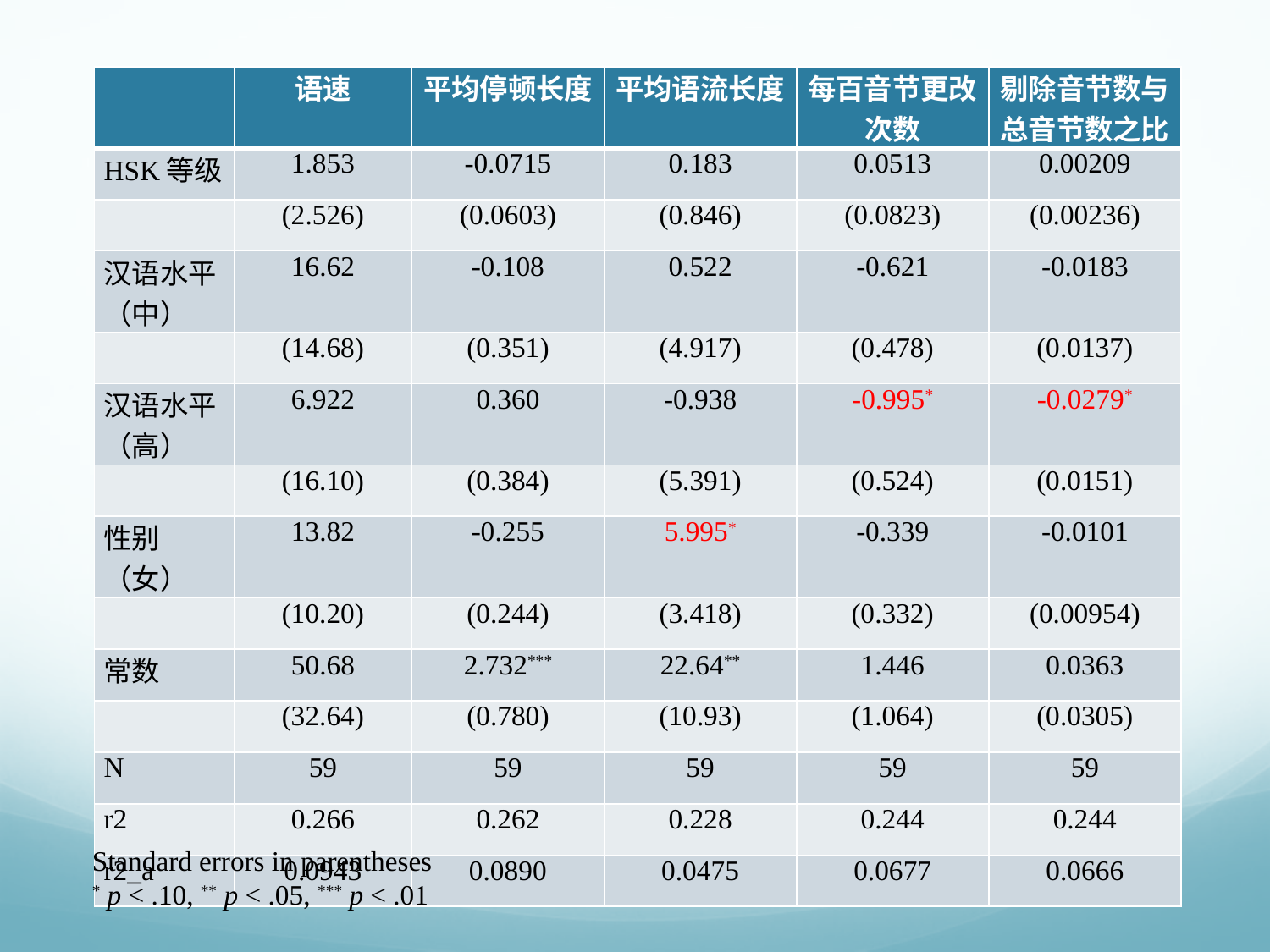

|  | 语速 | 平均停顿长度 | 平均语流长度 | 每百音节更改次数 | 剔除音节数与总音节数之比 |
| --- | --- | --- | --- | --- | --- |
| HSK等级 | 1.853 | -0.0715 | 0.183 | 0.0513 | 0.00209 |
|  | (2.526) | (0.0603) | (0.846) | (0.0823) | (0.00236) |
| 汉语水平（中） | 16.62 | -0.108 | 0.522 | -0.621 | -0.0183 |
|  | (14.68) | (0.351) | (4.917) | (0.478) | (0.0137) |
| 汉语水平 （高） | 6.922 | 0.360 | -0.938 | -0.995\* | -0.0279\* |
|  | (16.10) | (0.384) | (5.391) | (0.524) | (0.0151) |
| 性别（女） | 13.82 | -0.255 | 5.995\* | -0.339 | -0.0101 |
|  | (10.20) | (0.244) | (3.418) | (0.332) | (0.00954) |
| 常数 | 50.68 | 2.732\*\*\* | 22.64\*\* | 1.446 | 0.0363 |
|  | (32.64) | (0.780) | (10.93) | (1.064) | (0.0305) |
| N | 59 | 59 | 59 | 59 | 59 |
| r2 | 0.266 | 0.262 | 0.228 | 0.244 | 0.244 |
| r2\_a | 0.0943 | 0.0890 | 0.0475 | 0.0677 | 0.0666 |
Standard errors in parentheses
* p < .10, ** p < .05, *** p < .01